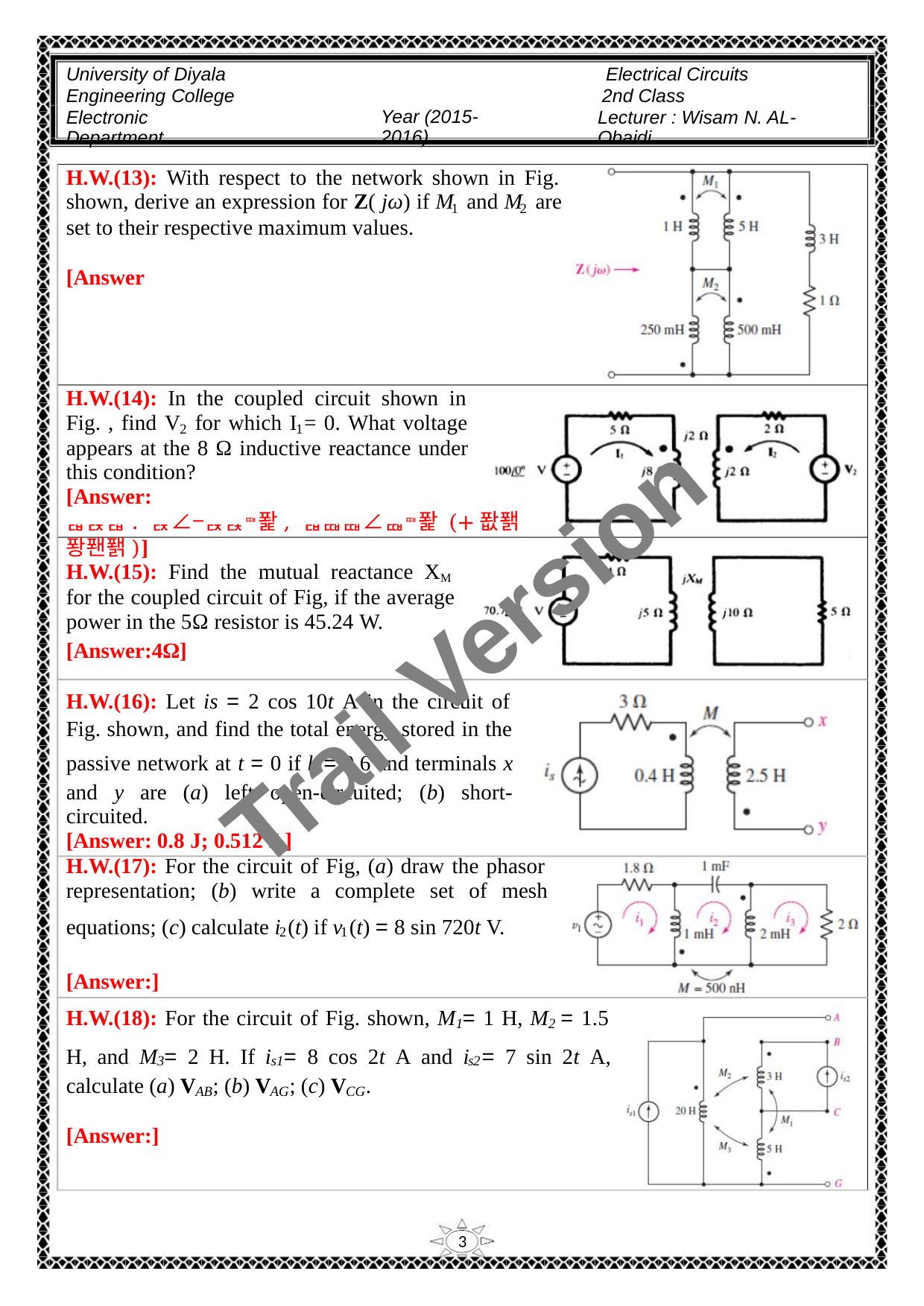

University of Diyala
Engineering College
Electronic Department
Electrical Circuits
2nd Class
Lecturer : Wisam N. AL-Obaidi
Year (2015-2016)
H.W.(13): With respect to the network shown in Fig.
shown, derive an expression for Z( jω) if M and M are
1
2
set to their respective maximum values.
[Answer
H.W.(14): In the coupled circuit shown in
Fig. , find V for which I = 0. What voltage
2
1
appears at the 8 Ω inductive reactance under
this condition?
[Answer:
ퟏퟒퟏ. ퟒ∠−ퟒퟓퟎ퐕, ퟏퟎퟎ∠ퟎퟎ퐕 (+퐚퐭 퐝퐨퐭)]
H.W.(15): Find the mutual reactance XM
for the coupled circuit of Fig, if the average
power in the 5Ω resistor is 45.24 W.
Trail Version
Trail Version
Trail Version
Trail Version
Trail Version
Trail Version
Trail Version
Trail Version
Trail Version
Trail Version
Trail Version
Trail Version
Trail Version
[Answer:4Ω]
H.W.(16): Let is = 2 cos 10t A in the circuit of
Fig. shown, and find the total energy stored in the
passive network at t = 0 if k = 0.6 and terminals x
and y are (a) left open-circuited; (b) short-
circuited.
[Answer: 0.8 J; 0.512 J.]
H.W.(17): For the circuit of Fig, (a) draw the phasor
representation; (b) write a complete set of mesh
equations; (c) calculate i (t) if v (t) = 8 sin 720t V.
2
1
[Answer:]
H.W.(18): For the circuit of Fig. shown, M = 1 H, M = 1.5
1
2
H, and M = 2 H. If i = 8 cos 2t A and i = 7 sin 2t A,
3
s1
s2
calculate (a) V ; (b) V ; (c) V .
AB
AG
CG
[Answer:]
3